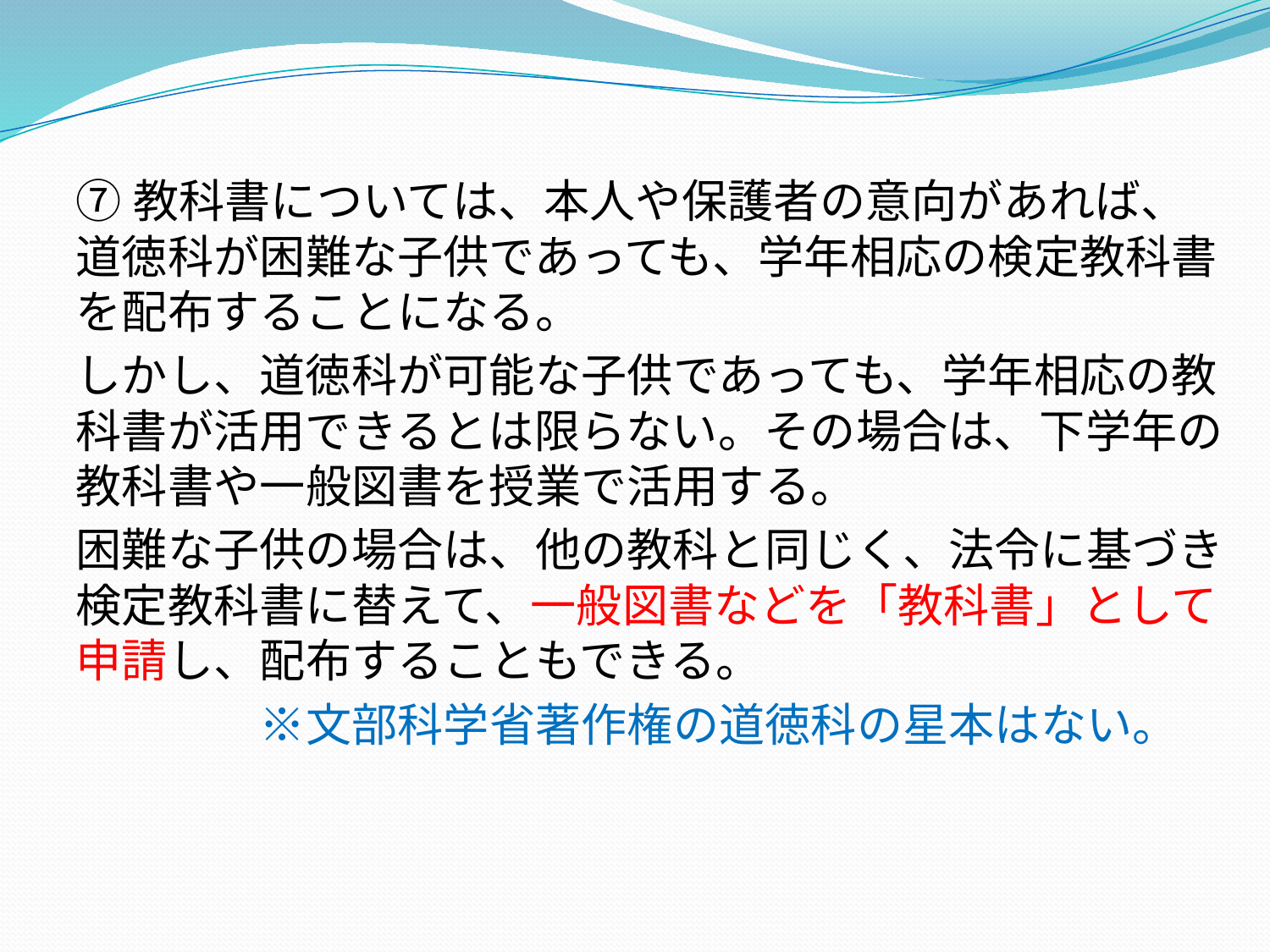

⑦教科書については、本人や保護者の意向があれば、道徳科が困難な子供であっても、学年相応の検定教科書を配布することになる。
しかし、道徳科が可能な子供であっても、学年相応の教科書が活用できるとは限らない。その場合は、下学年の教科書や一般図書を授業で活用する。
困難な子供の場合は、他の教科と同じく、法令に基づき検定教科書に替えて、一般図書などを「教科書」として申請し、配布することもできる。
　　　　※文部科学省著作権の道徳科の星本はない。